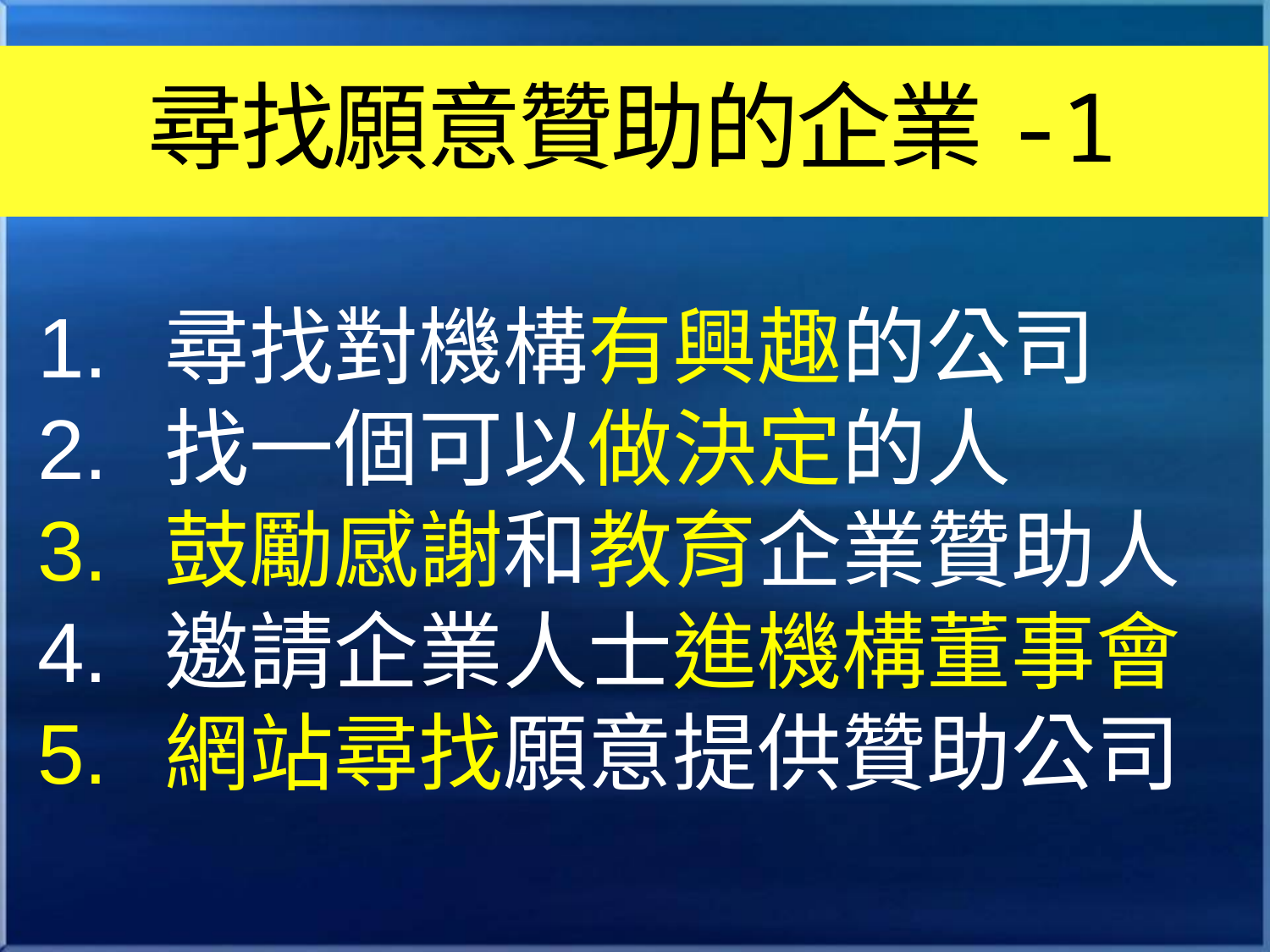

尋找願意贊助的企業-1
尋找對機構有興趣的公司
找一個可以做決定的人
鼓勵感謝和教育企業贊助人
邀請企業人士進機構董事會
網站尋找願意提供贊助公司